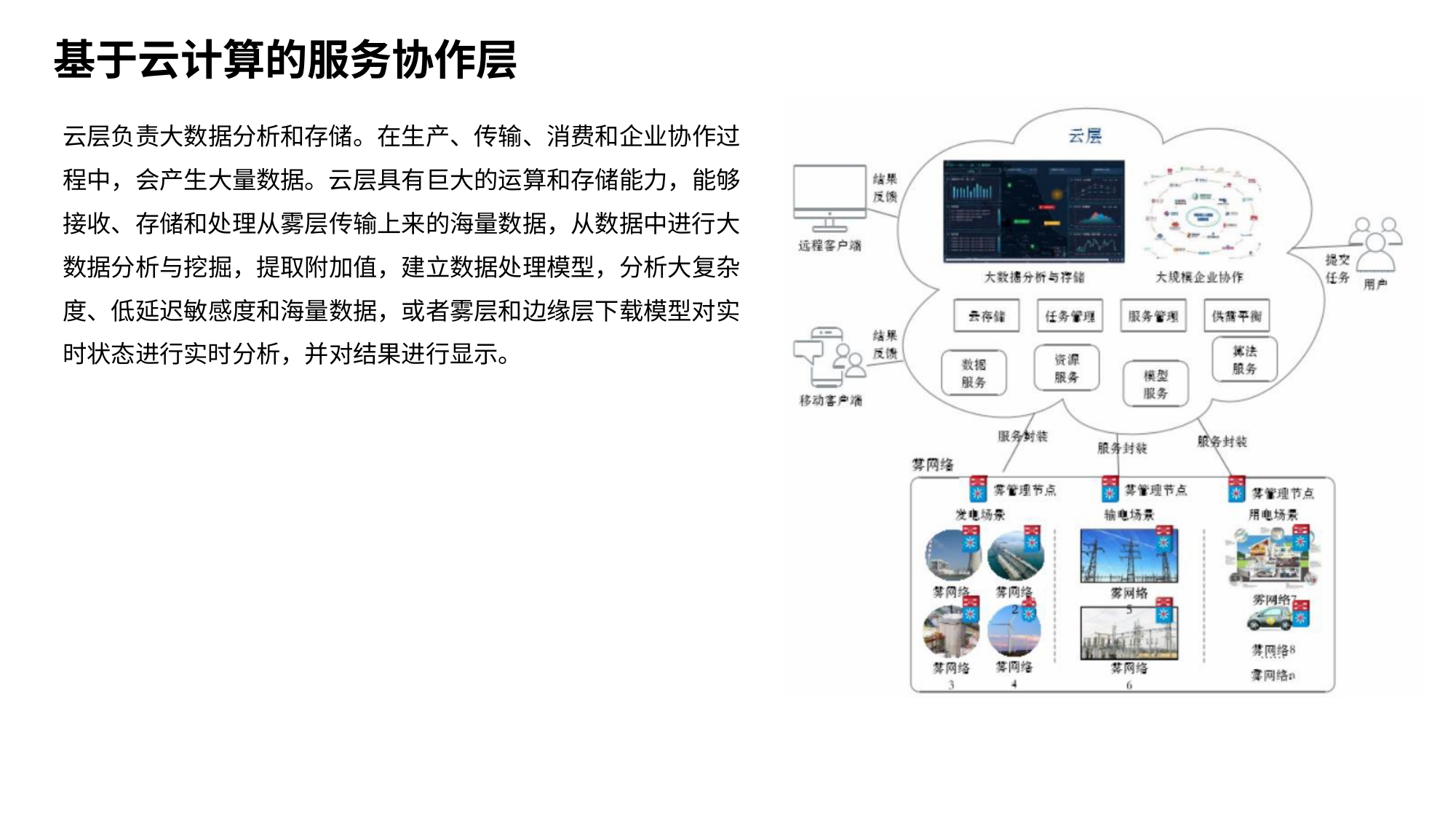

基于云计算的服务协作层

云层负责大数据分析和存储。在生产、传输、消费和企业协作过程中，会产生大量数据。云层具有巨大的运算和存储能力，能够接收、存储和处理从雾层传输上来的海量数据，从数据中进行大数据分析与挖掘，提取附加值，建立数据处理模型，分析大复杂度、低延迟敏感度和海量数据，或者雾层和边缘层下载模型对实时状态进行实时分析，并对结果进行显示。